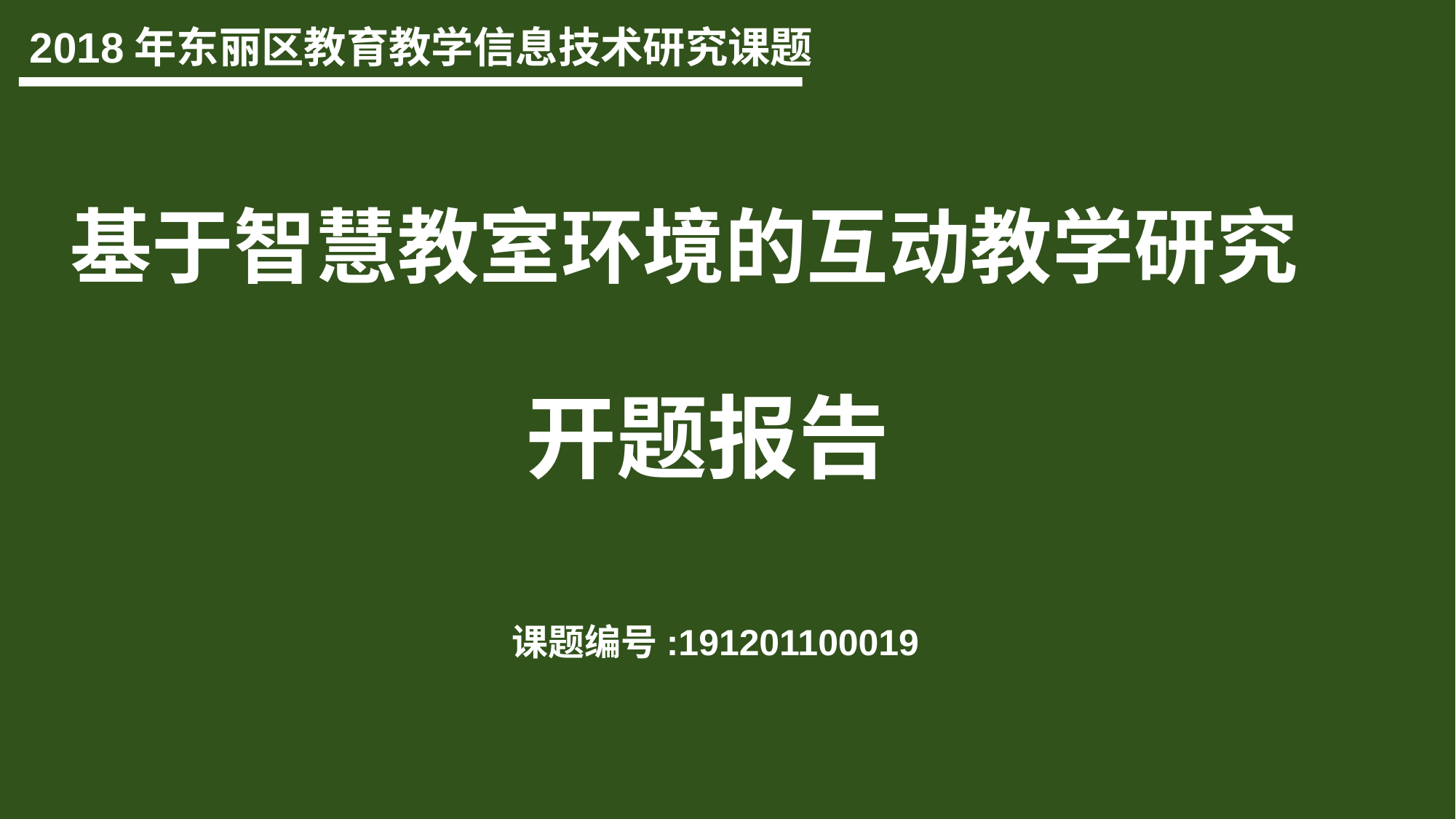

2018年东丽区教育教学信息技术研究课题

基于智慧教室环境的互动教学研究
开题报告
课题编号:191201100019